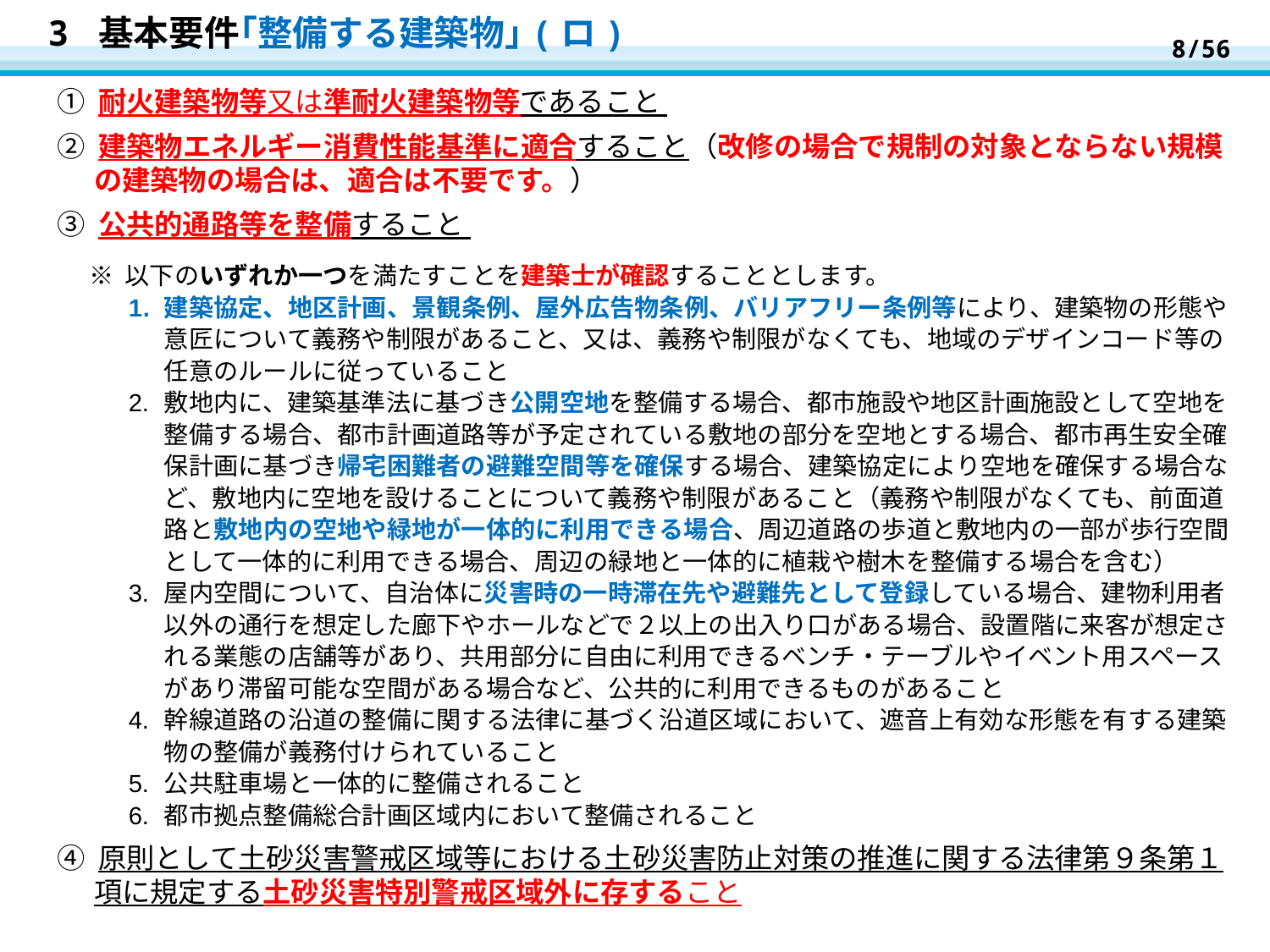

8/56
# 3 基本要件｢整備する建築物｣(ロ)
① 耐火建築物等又は準耐火建築物等であること
② 建築物エネルギー消費性能基準に適合すること（改修の場合で規制の対象とならない規模の建築物の場合は、適合は不要です。）
③ 公共的通路等を整備すること
※ 以下のいずれか一つを満たすことを建築士が確認することとします。
建築協定、地区計画、景観条例、屋外広告物条例、バリアフリー条例等により、建築物の形態や意匠について義務や制限があること、又は、義務や制限がなくても、地域のデザインコード等の任意のルールに従っていること
敷地内に、建築基準法に基づき公開空地を整備する場合、都市施設や地区計画施設として空地を整備する場合、都市計画道路等が予定されている敷地の部分を空地とする場合、都市再生安全確保計画に基づき帰宅困難者の避難空間等を確保する場合、建築協定により空地を確保する場合など、敷地内に空地を設けることについて義務や制限があること（義務や制限がなくても、前面道路と敷地内の空地や緑地が一体的に利用できる場合、周辺道路の歩道と敷地内の一部が歩行空間として一体的に利用できる場合、周辺の緑地と一体的に植栽や樹木を整備する場合を含む）
屋内空間について、自治体に災害時の一時滞在先や避難先として登録している場合、建物利用者以外の通行を想定した廊下やホールなどで２以上の出入り口がある場合、設置階に来客が想定される業態の店舗等があり、共用部分に自由に利用できるベンチ・テーブルやイベント用スペースがあり滞留可能な空間がある場合など、公共的に利用できるものがあること
幹線道路の沿道の整備に関する法律に基づく沿道区域において、遮音上有効な形態を有する建築物の整備が義務付けられていること
公共駐車場と一体的に整備されること
都市拠点整備総合計画区域内において整備されること
④ 原則として土砂災害警戒区域等における土砂災害防止対策の推進に関する法律第９条第１項に規定する土砂災害特別警戒区域外に存すること